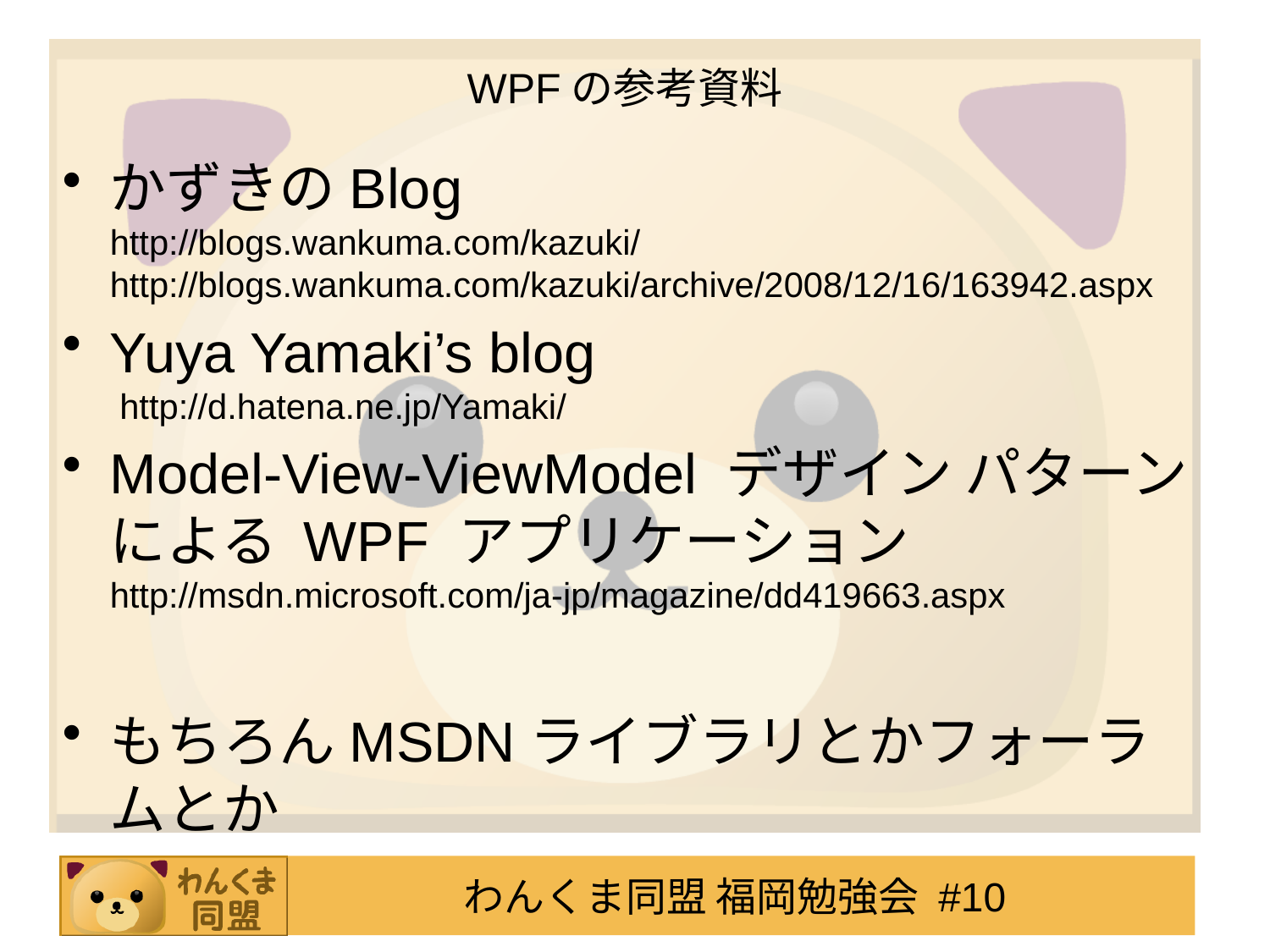

# WPFの参考資料
かずきのBlog
http://blogs.wankuma.com/kazuki/
http://blogs.wankuma.com/kazuki/archive/2008/12/16/163942.aspx
Yuya Yamaki’s blog
 http://d.hatena.ne.jp/Yamaki/
Model-View-ViewModel デザイン パターンによる WPF アプリケーション
http://msdn.microsoft.com/ja-jp/magazine/dd419663.aspx

もちろんMSDNライブラリとかフォーラムとか